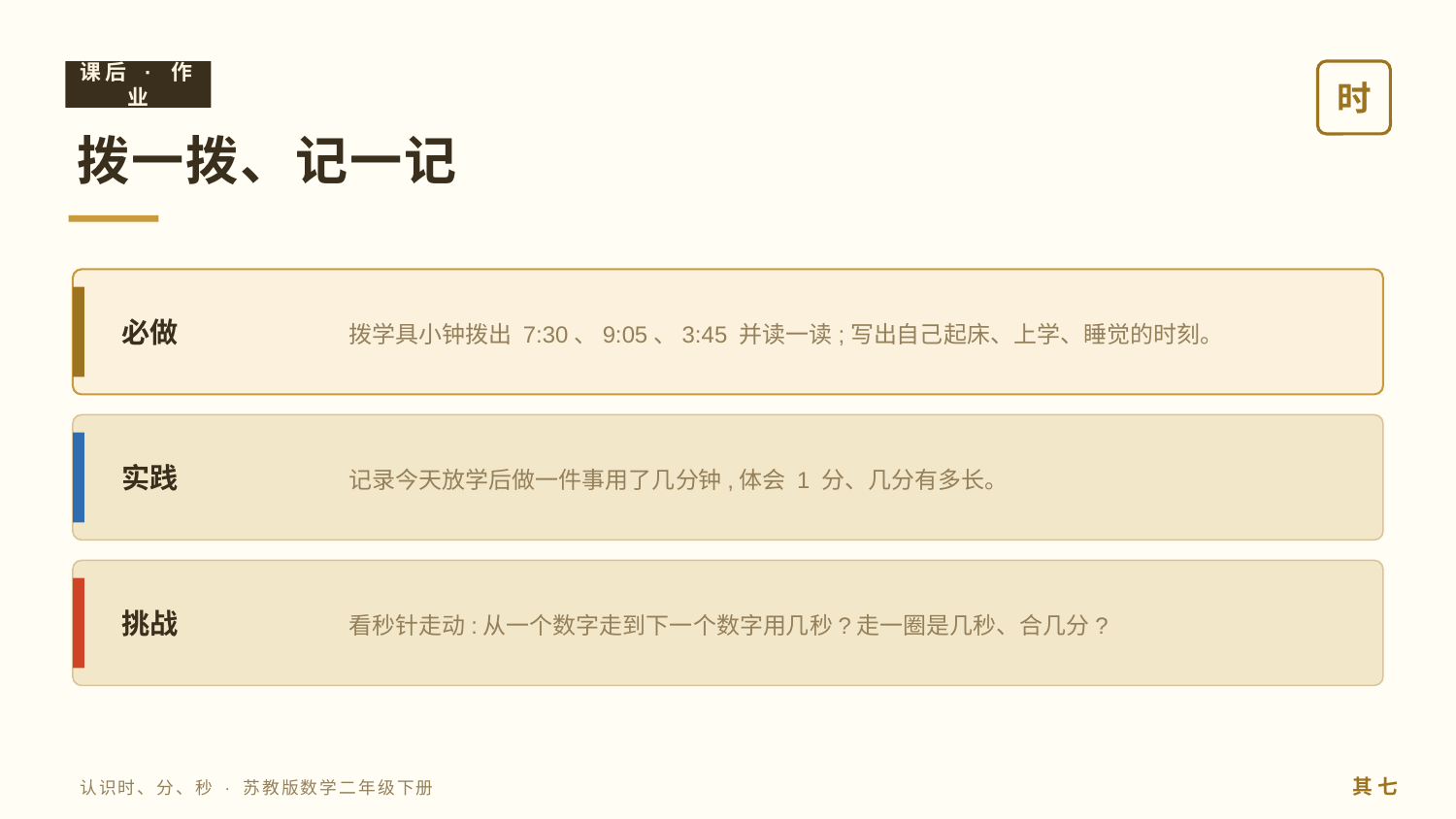

课后 · 作业
时

拨一拨、记一记

拨学具小钟拨出 7:30、9:05、3:45 并读一读;写出自己起床、上学、睡觉的时刻。
必做

记录今天放学后做一件事用了几分钟,体会 1 分、几分有多长。
实践

看秒针走动:从一个数字走到下一个数字用几秒?走一圈是几秒、合几分?
挑战

其 七
认识时、分、秒 · 苏教版数学二年级下册